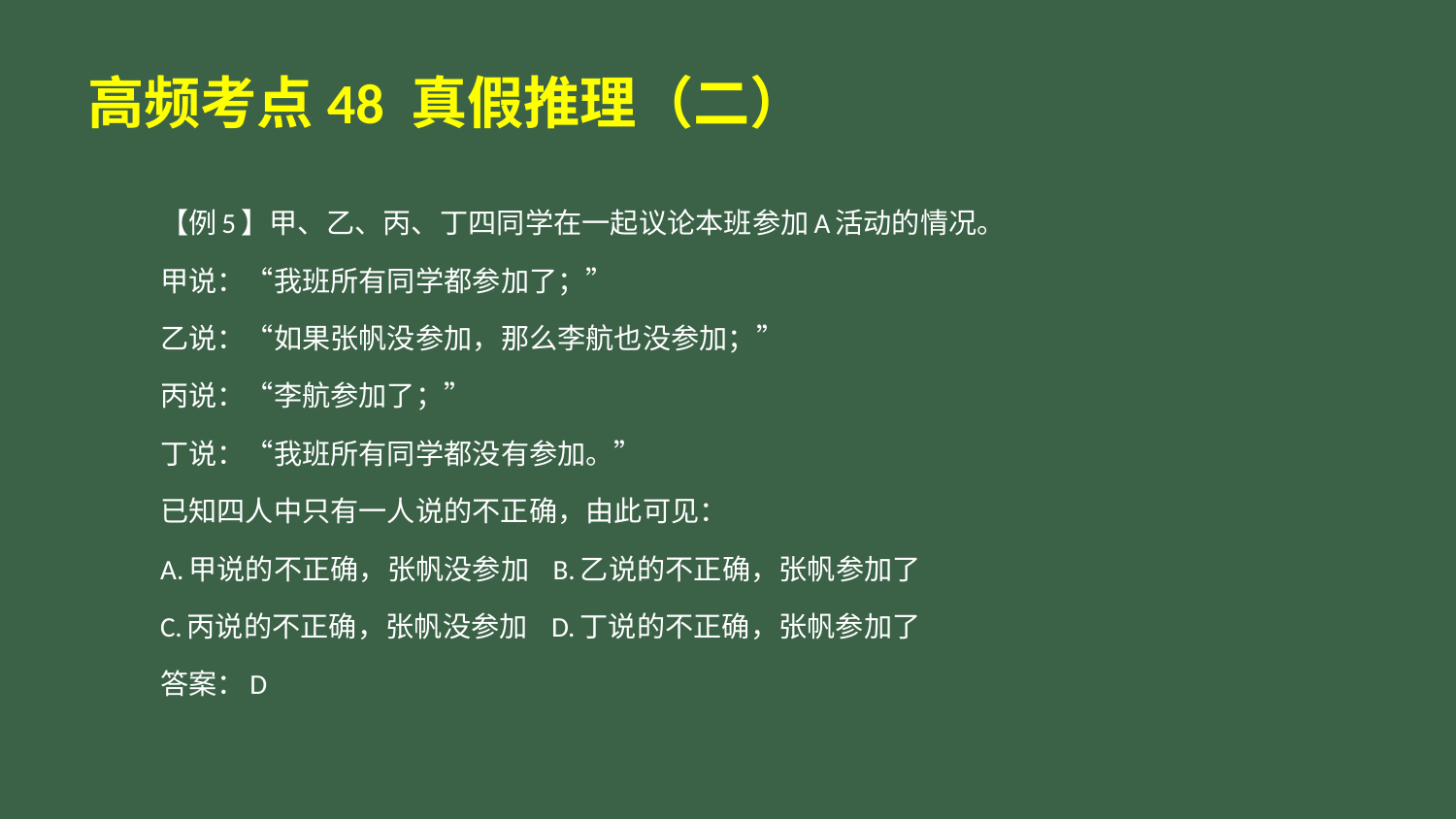

# 高频考点48 真假推理（二）
【例5】甲、乙、丙、丁四同学在一起议论本班参加A活动的情况。
甲说：“我班所有同学都参加了；”
乙说：“如果张帆没参加，那么李航也没参加；”
丙说：“李航参加了；”
丁说：“我班所有同学都没有参加。”
已知四人中只有一人说的不正确，由此可见：
A.甲说的不正确，张帆没参加   B.乙说的不正确，张帆参加了
C.丙说的不正确，张帆没参加   D.丁说的不正确，张帆参加了
答案：D